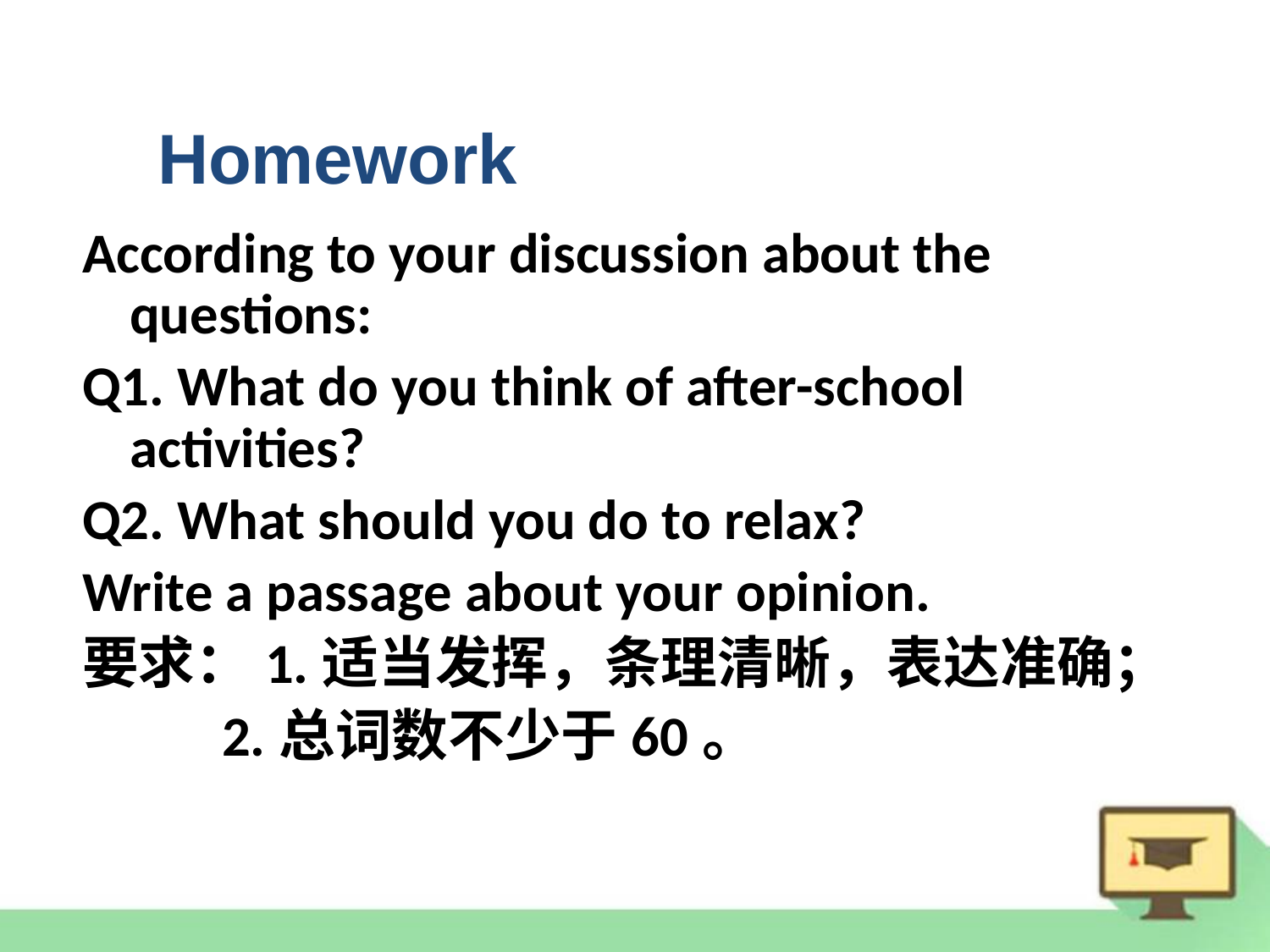

Homework
According to your discussion about the questions:
Q1. What do you think of after-school activities?
Q2. What should you do to relax?
Write a passage about your opinion.
要求：1.适当发挥，条理清晰，表达准确；
           2.总词数不少于60。